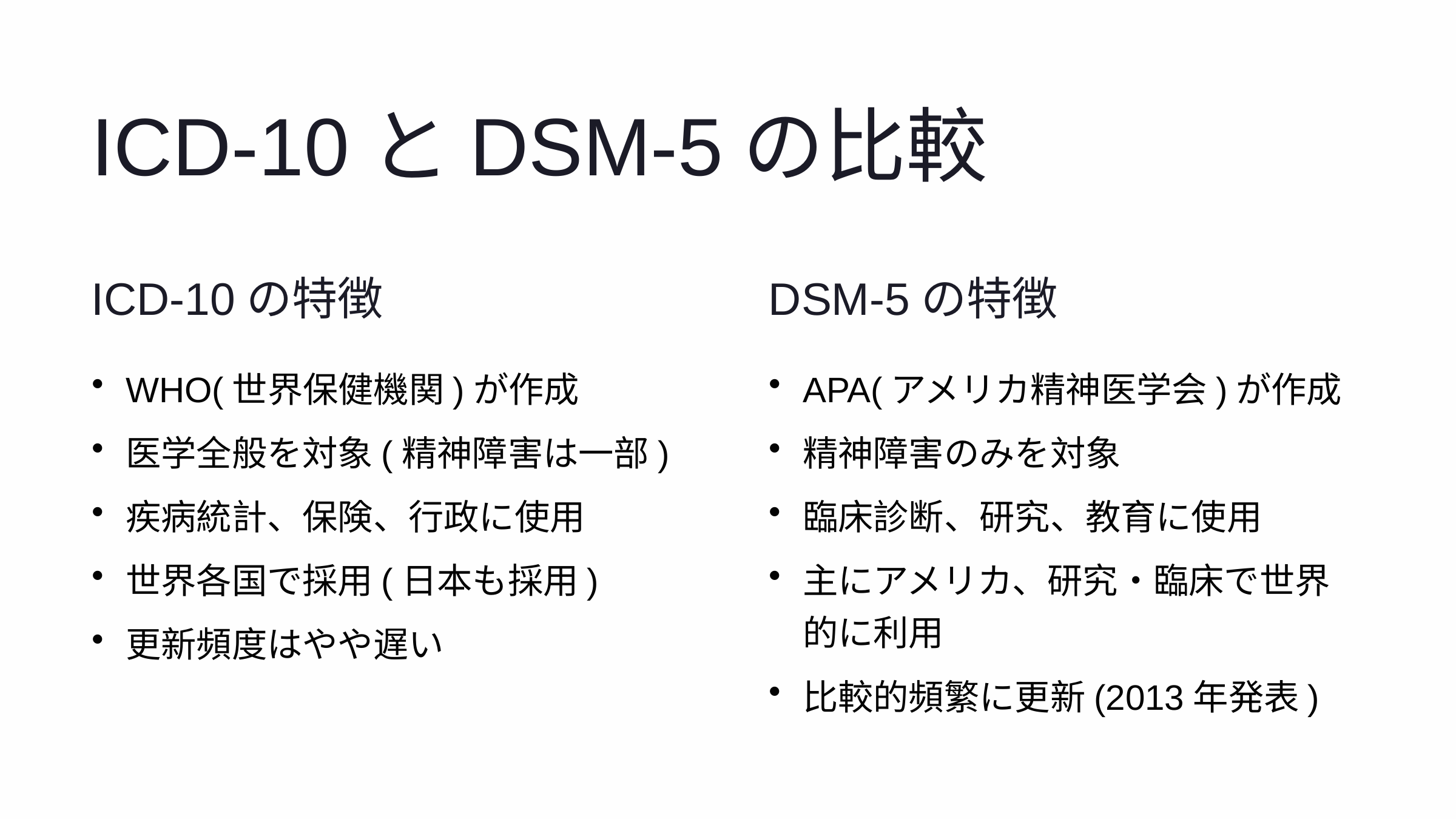

ICD-10とDSM-5の比較
ICD-10の特徴
DSM-5の特徴
WHO(世界保健機関)が作成
APA(アメリカ精神医学会)が作成
医学全般を対象(精神障害は一部)
精神障害のみを対象
疾病統計、保険、行政に使用
臨床診断、研究、教育に使用
世界各国で採用(日本も採用)
主にアメリカ、研究・臨床で世界的に利用
更新頻度はやや遅い
比較的頻繁に更新(2013年発表)